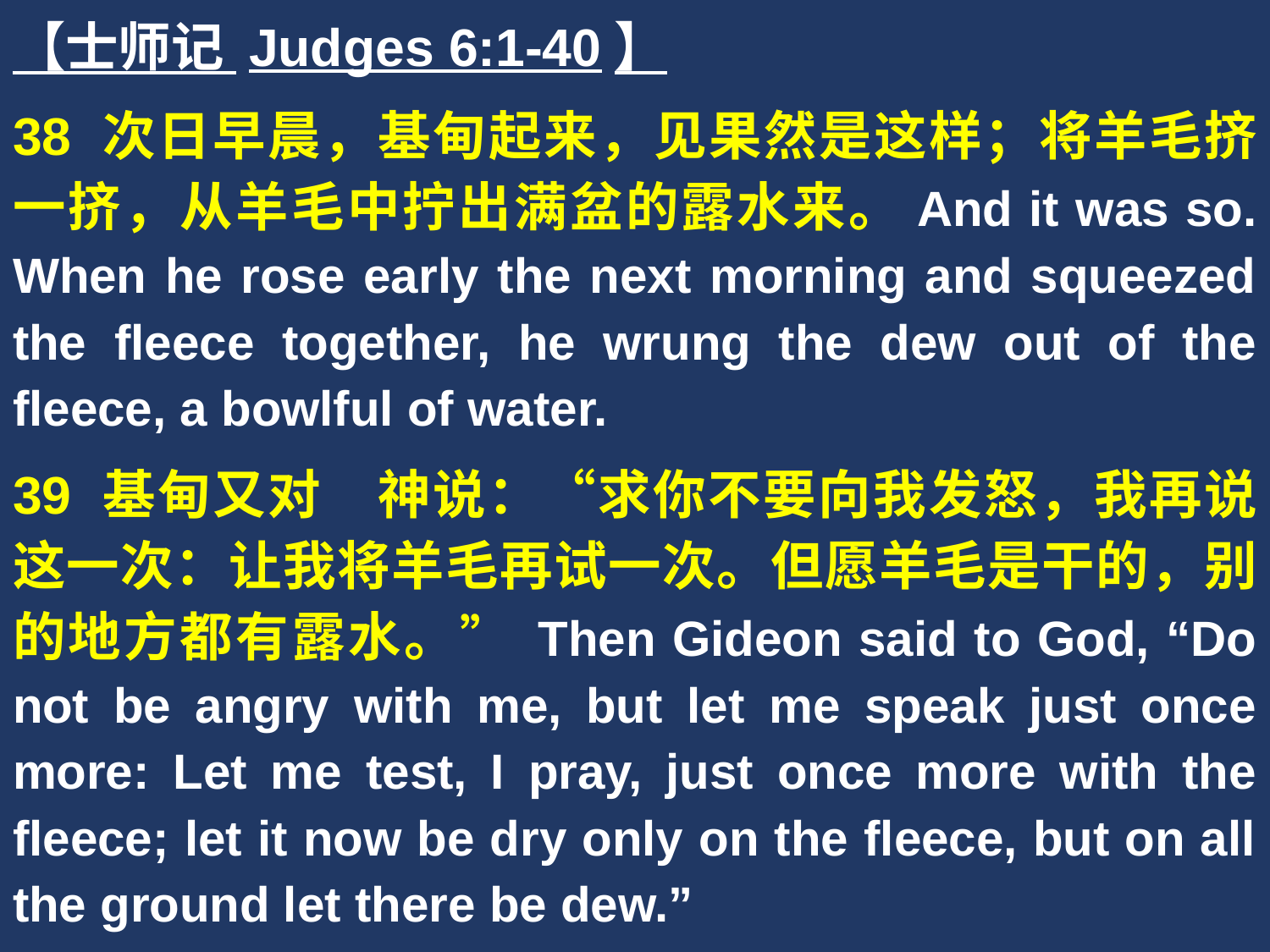

【士师记 Judges 6:1-40】
38 次日早晨，基甸起来，见果然是这样；将羊毛挤一挤，从羊毛中拧出满盆的露水来。And it was so. When he rose early the next morning and squeezed the fleece together, he wrung the dew out of the fleece, a bowlful of water.
39 基甸又对　神说：“求你不要向我发怒，我再说这一次：让我将羊毛再试一次。但愿羊毛是干的，别的地方都有露水。” Then Gideon said to God, “Do not be angry with me, but let me speak just once more: Let me test, I pray, just once more with the fleece; let it now be dry only on the fleece, but on all the ground let there be dew.”